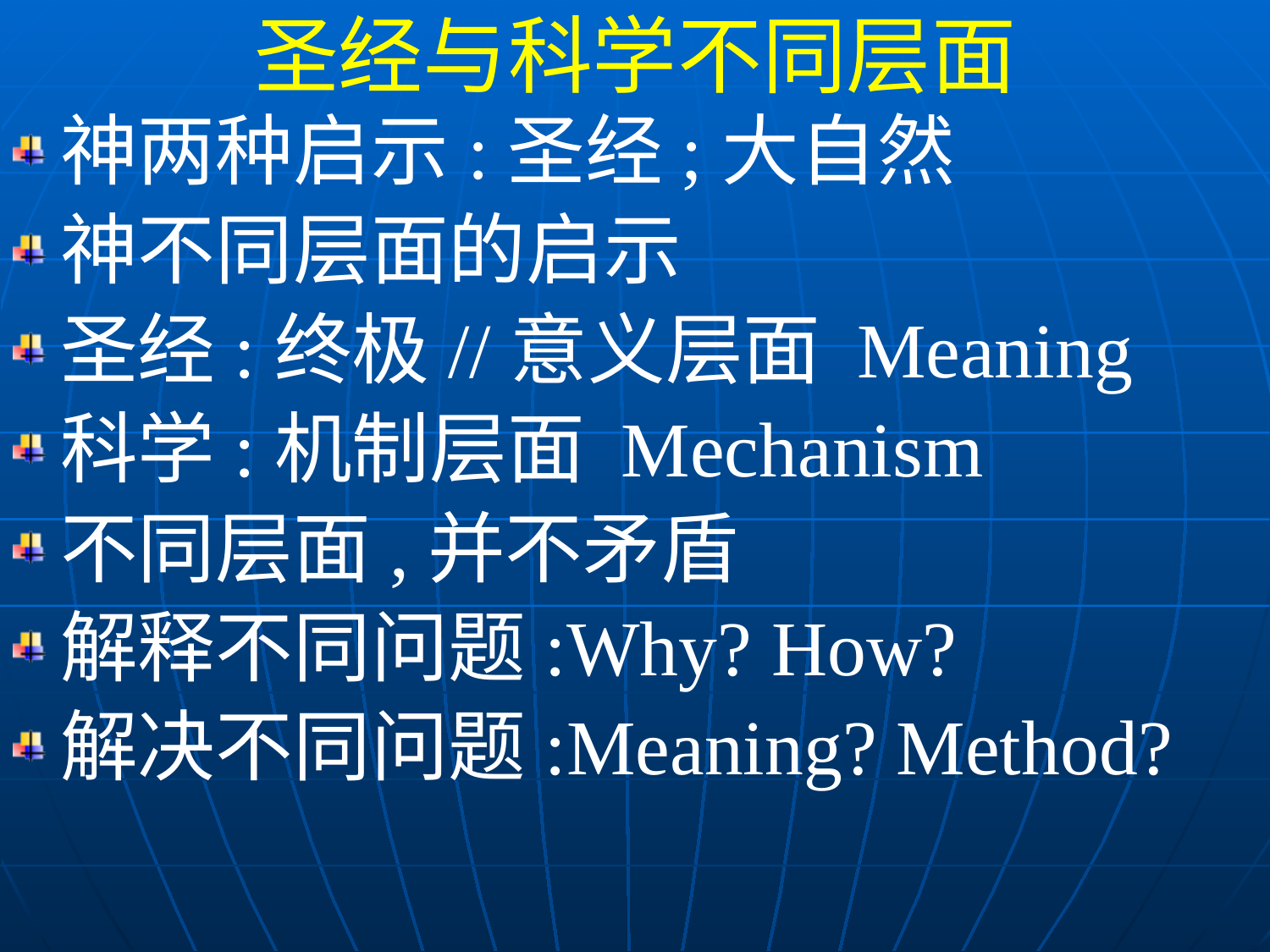

圣经与科学不同层面
神两种启示:圣经;大自然
神不同层面的启示
圣经:终极//意义层面 Meaning
科学:机制层面 Mechanism
不同层面,并不矛盾
解释不同问题:Why? How?
解决不同问题:Meaning? Method?